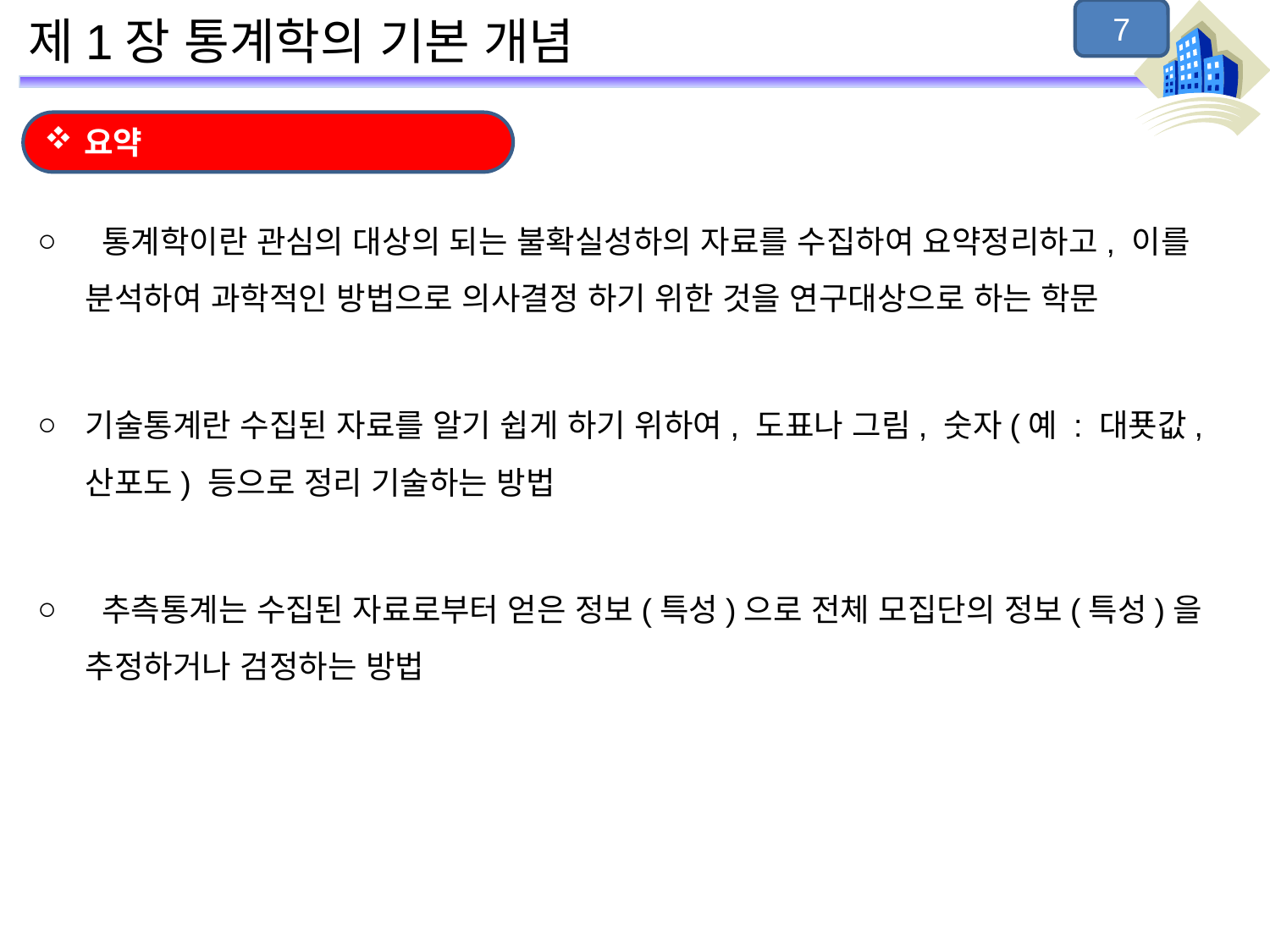

7
# 제1장 통계학의 기본 개념
요약
 통계학이란 관심의 대상의 되는 불확실성하의 자료를 수집하여 요약정리하고, 이를 분석하여 과학적인 방법으로 의사결정 하기 위한 것을 연구대상으로 하는 학문

기술통계란 수집된 자료를 알기 쉽게 하기 위하여, 도표나 그림, 숫자(예 : 대푯값, 산포도) 등으로 정리 기술하는 방법

 추측통계는 수집된 자료로부터 얻은 정보(특성)으로 전체 모집단의 정보(특성)을 추정하거나 검정하는 방법